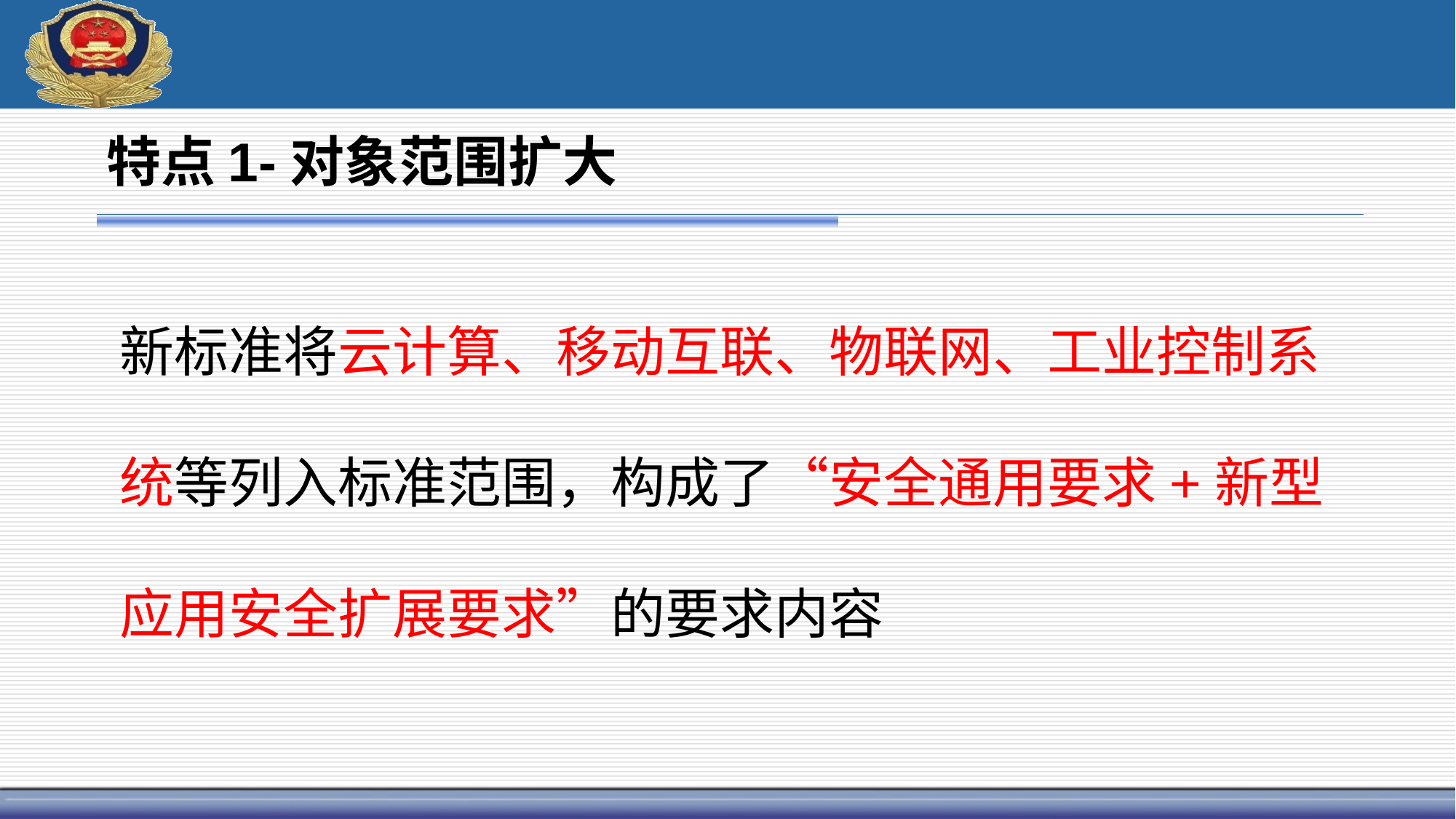

特点1-对象范围扩大
新标准将云计算、移动互联、物联网、工业控制系统等列入标准范围，构成了“安全通用要求+新型应用安全扩展要求”的要求内容